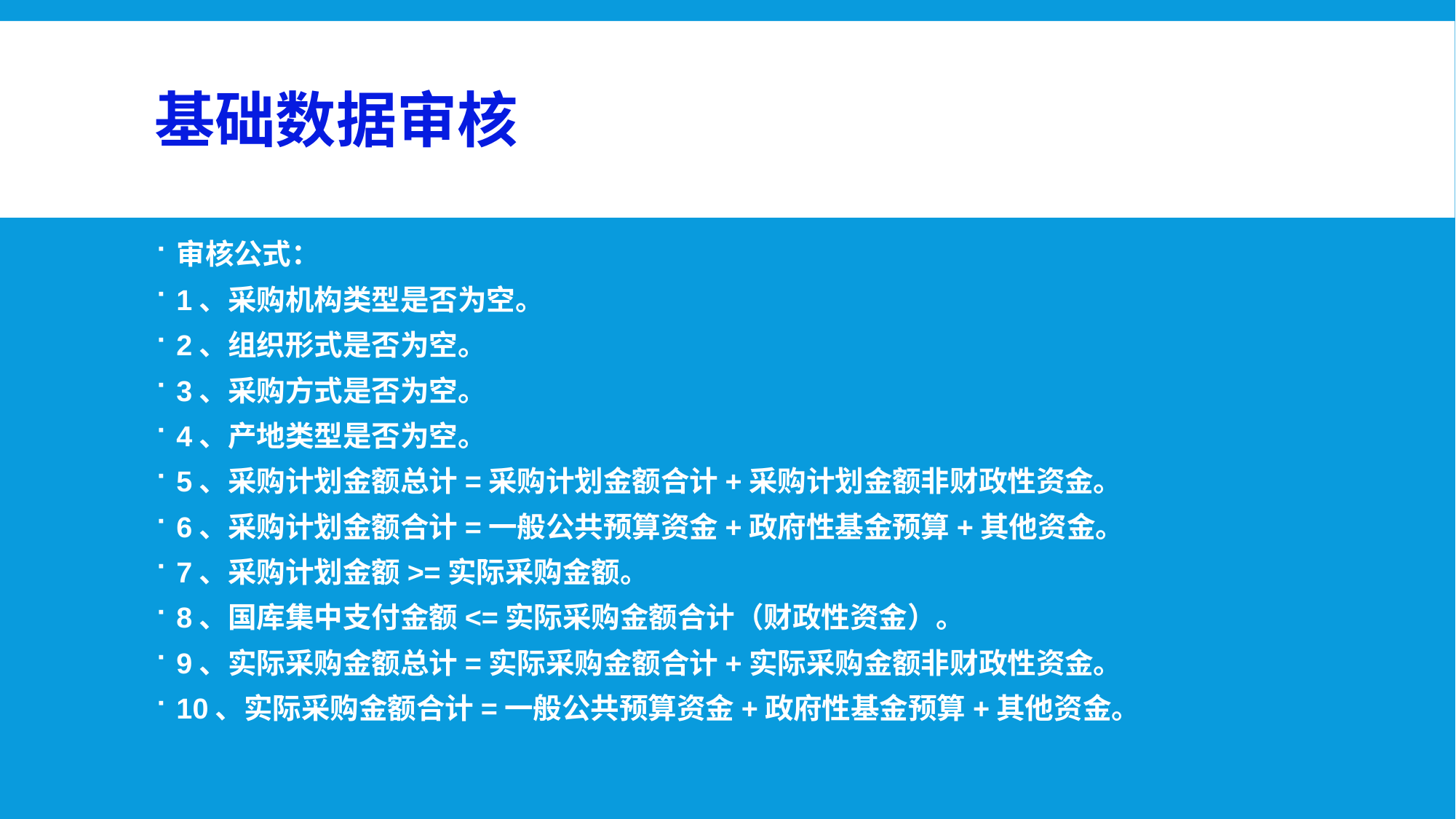

# 基础数据审核
审核公式：
1、采购机构类型是否为空。
2、组织形式是否为空。
3、采购方式是否为空。
4、产地类型是否为空。
5、采购计划金额总计=采购计划金额合计+采购计划金额非财政性资金。
6、采购计划金额合计=一般公共预算资金+政府性基金预算+其他资金。
7、采购计划金额>=实际采购金额。
8、国库集中支付金额<=实际采购金额合计（财政性资金）。
9、实际采购金额总计=实际采购金额合计+实际采购金额非财政性资金。
10、实际采购金额合计=一般公共预算资金+政府性基金预算+其他资金。